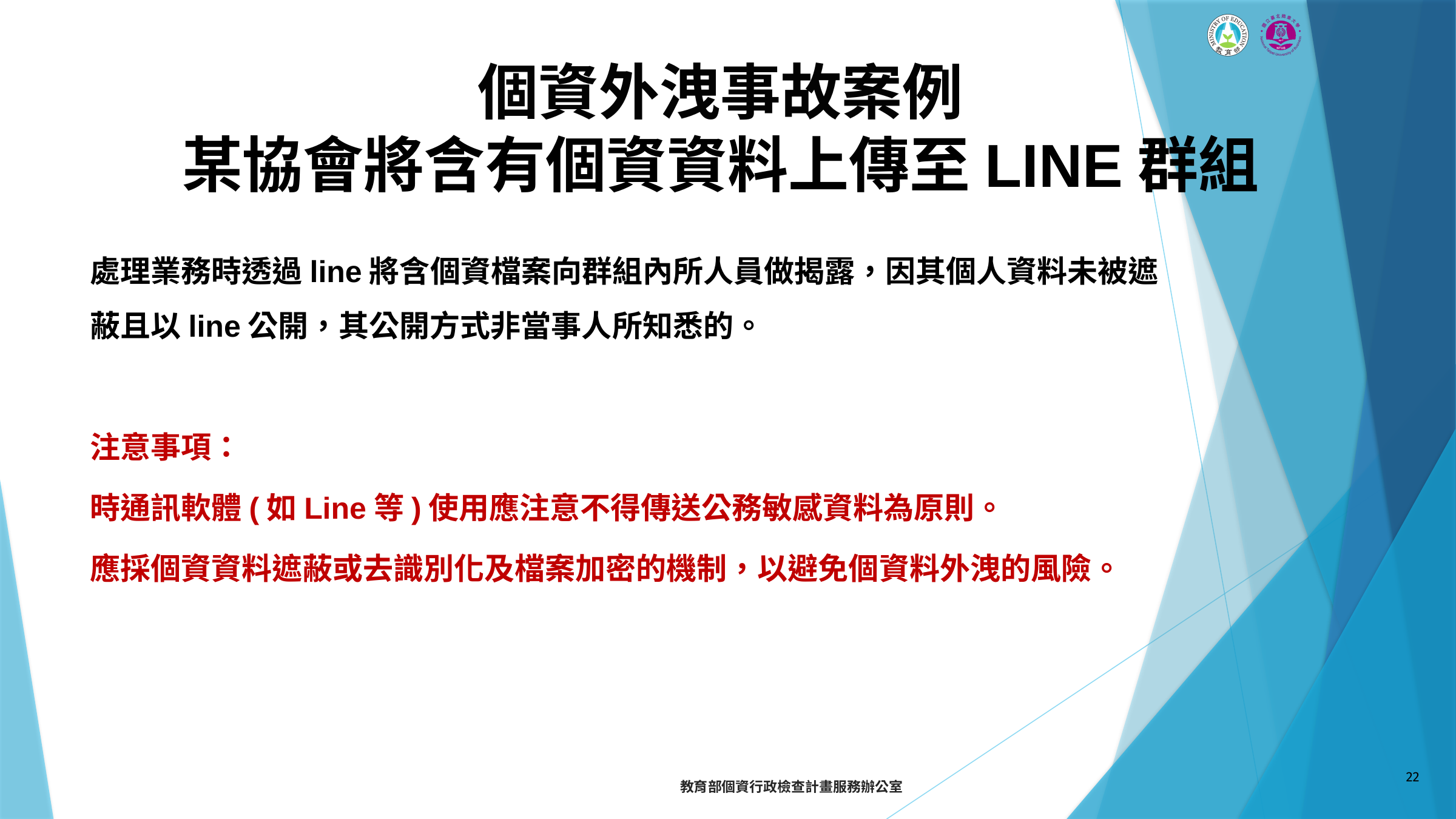

個資外洩事故案例
某協會將含有個資資料上傳至LINE群組
處理業務時透過line將含個資檔案向群組內所人員做揭露，因其個人資料未被遮蔽且以line公開，其公開方式非當事人所知悉的。

注意事項：
時通訊軟體(如Line等)使用應注意不得傳送公務敏感資料為原則。
應採個資資料遮蔽或去識別化及檔案加密的機制，以避免個資料外洩的風險。

22
教育部個資行政檢查計畫服務辦公室